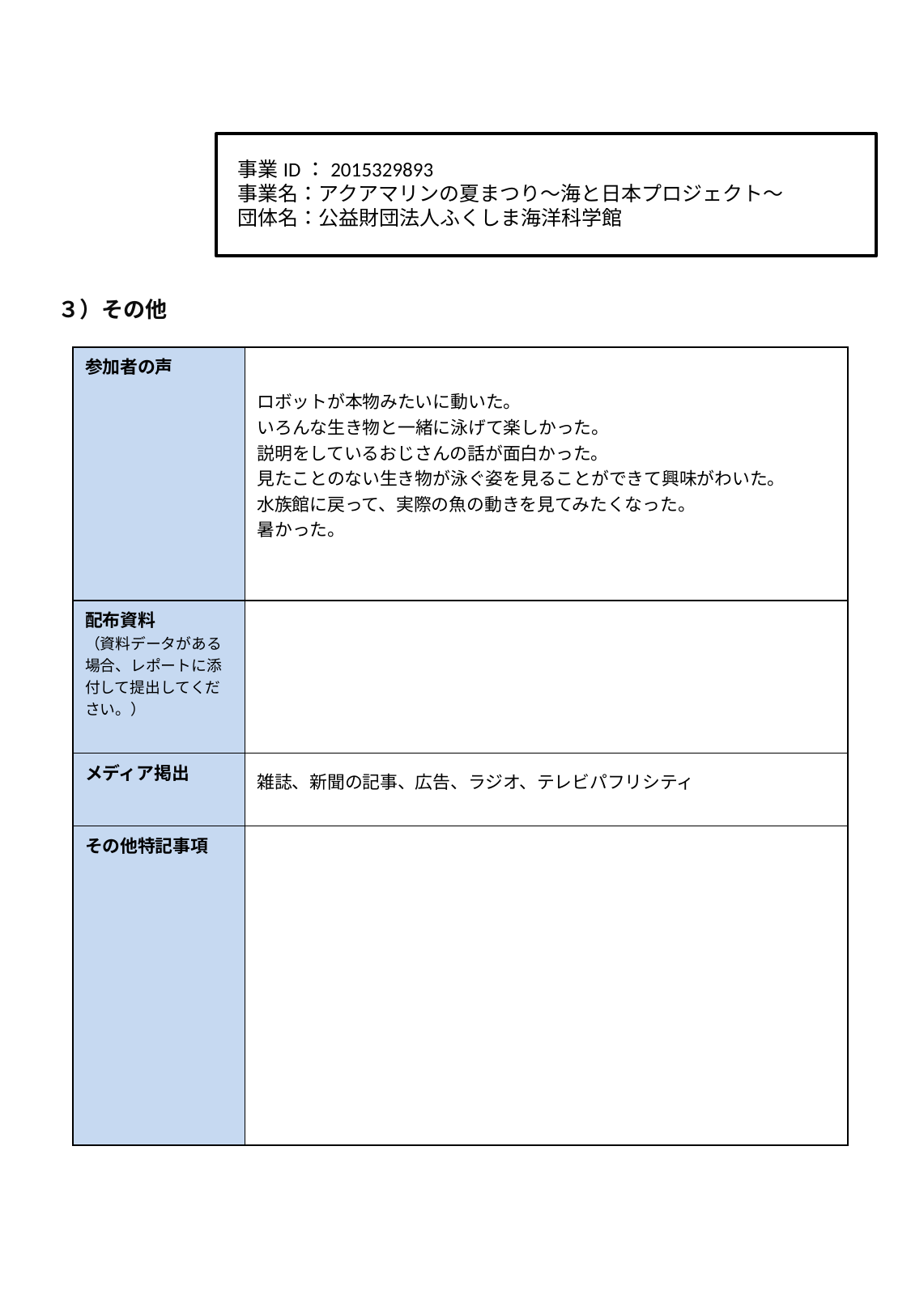

事業ID：2015329893
事業名：アクアマリンの夏まつり～海と日本プロジェクト～
団体名：公益財団法人ふくしま海洋科学館
３）その他
| 参加者の声 | ロボットが本物みたいに動いた。 いろんな生き物と一緒に泳げて楽しかった。 説明をしているおじさんの話が面白かった。 見たことのない生き物が泳ぐ姿を見ることができて興味がわいた。 水族館に戻って、実際の魚の動きを見てみたくなった。 暑かった。 |
| --- | --- |
| 配布資料 （資料データがある場合、レポートに添付して提出してください。） |  |
| メディア掲出 | 雑誌、新聞の記事、広告、ラジオ、テレビパフリシティ |
| その他特記事項 |  |